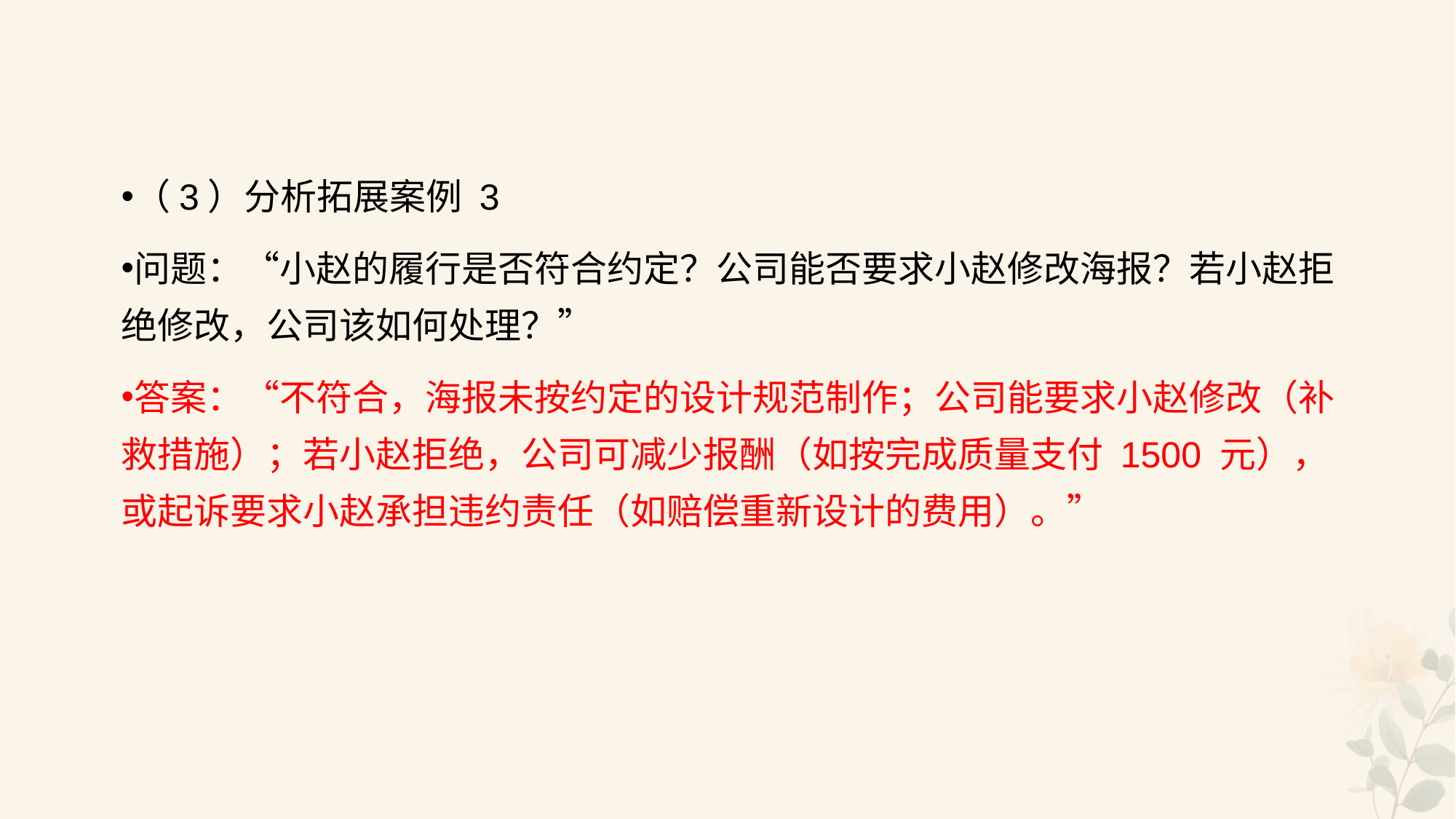

#
（3）分析拓展案例 3
问题：“小赵的履行是否符合约定？公司能否要求小赵修改海报？若小赵拒绝修改，公司该如何处理？”
答案：“不符合，海报未按约定的设计规范制作；公司能要求小赵修改（补救措施）；若小赵拒绝，公司可减少报酬（如按完成质量支付 1500 元），或起诉要求小赵承担违约责任（如赔偿重新设计的费用）。”